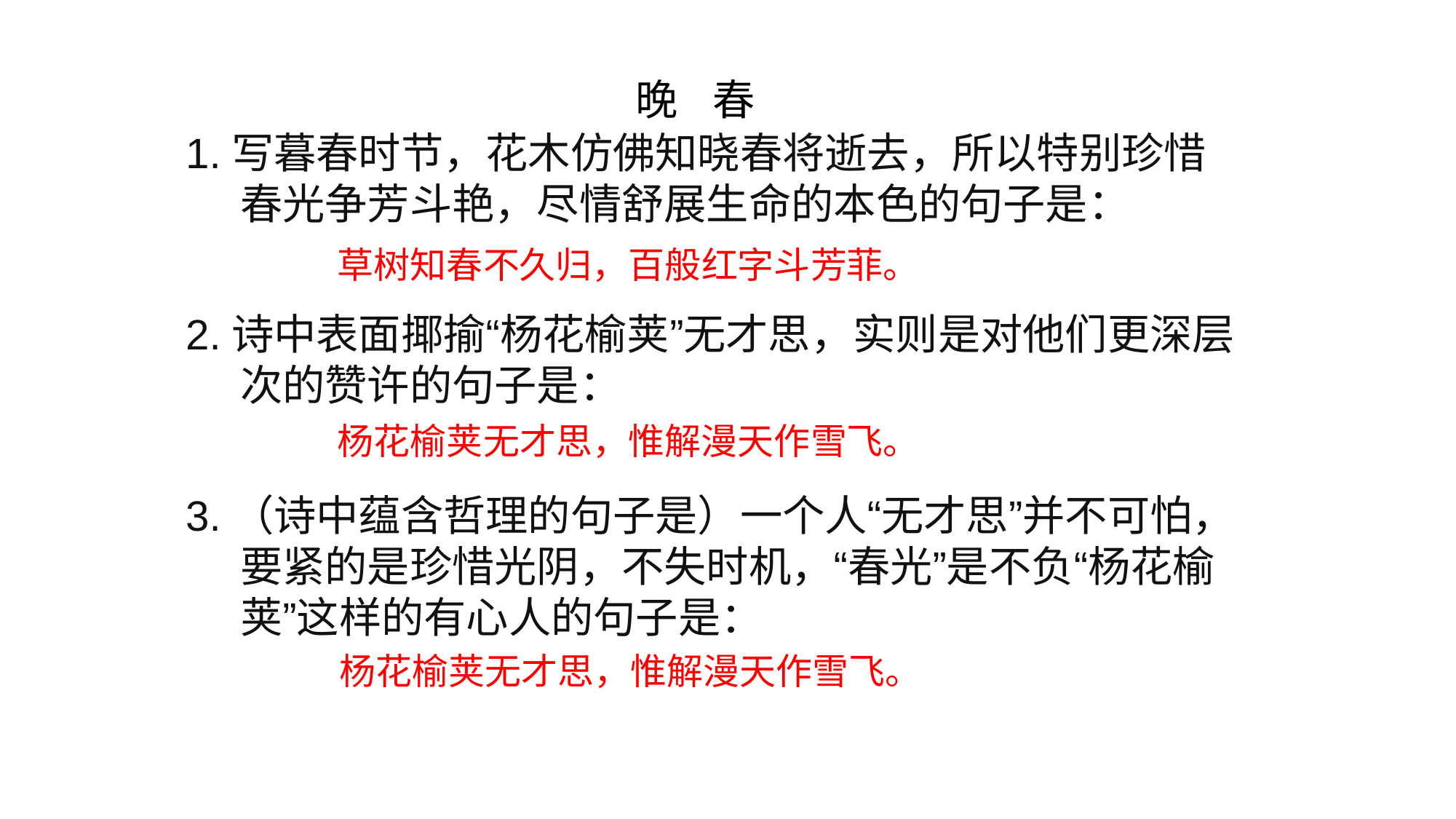

# 晚   春
1.写暮春时节，花木仿佛知晓春将逝去，所以特别珍惜春光争芳斗艳，尽情舒展生命的本色的句子是：

2.诗中表面揶揄“杨花榆荚”无才思，实则是对他们更深层次的赞许的句子是：

3.（诗中蕴含哲理的句子是）一个人“无才思”并不可怕，要紧的是珍惜光阴，不失时机，“春光”是不负“杨花榆荚”这样的有心人的句子是：
草树知春不久归，百般红字斗芳菲。
杨花榆荚无才思，惟解漫天作雪飞。
杨花榆荚无才思，惟解漫天作雪飞。